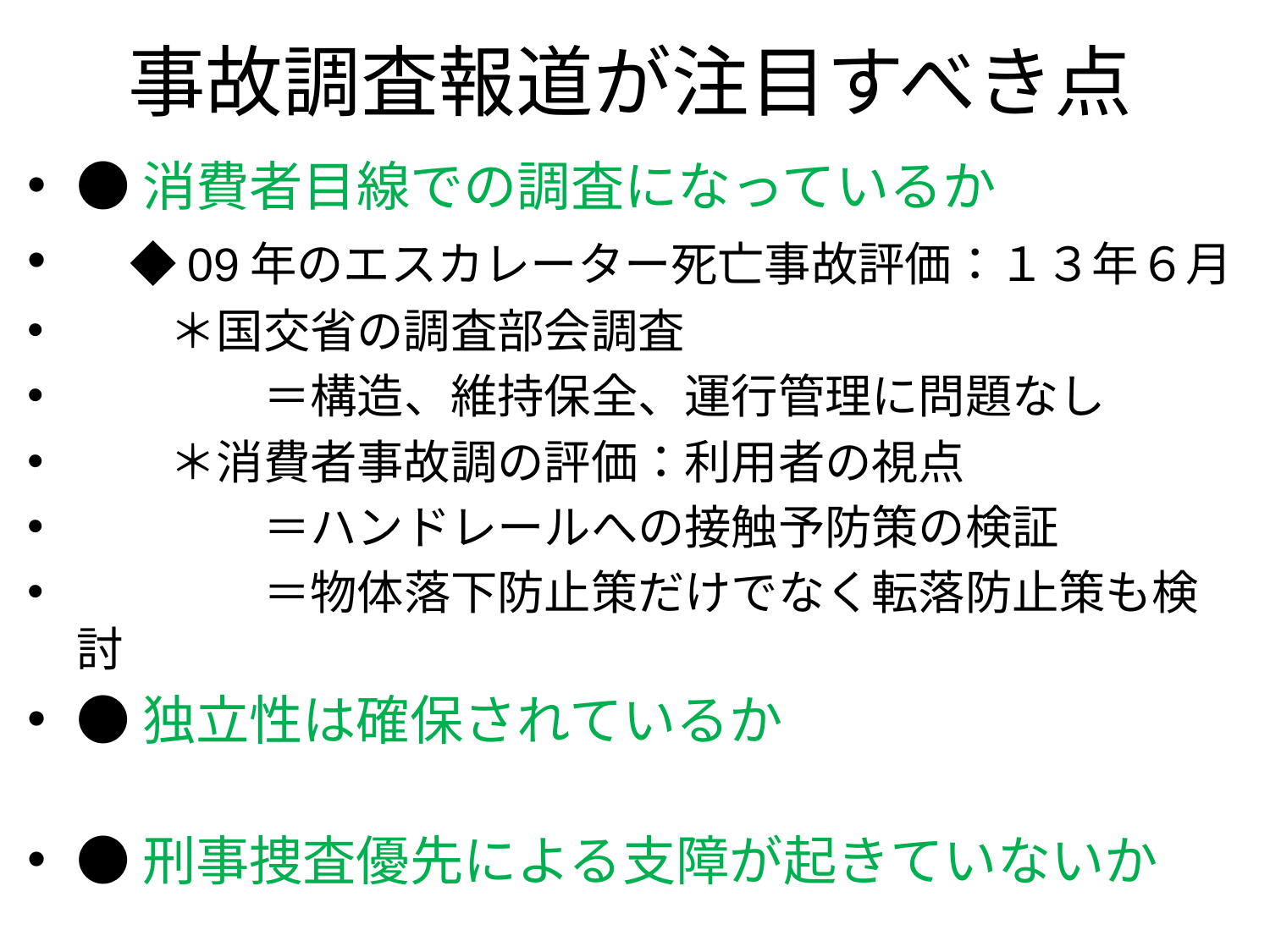

# 事故調査報道が注目すべき点
●消費者目線での調査になっているか
　◆09年のエスカレーター死亡事故評価：１３年６月
　　＊国交省の調査部会調査
　　　　＝構造、維持保全、運行管理に問題なし
　　＊消費者事故調の評価：利用者の視点
　　　　＝ハンドレールへの接触予防策の検証
　　　　＝物体落下防止策だけでなく転落防止策も検討
●独立性は確保されているか

●刑事捜査優先による支障が起きていないか